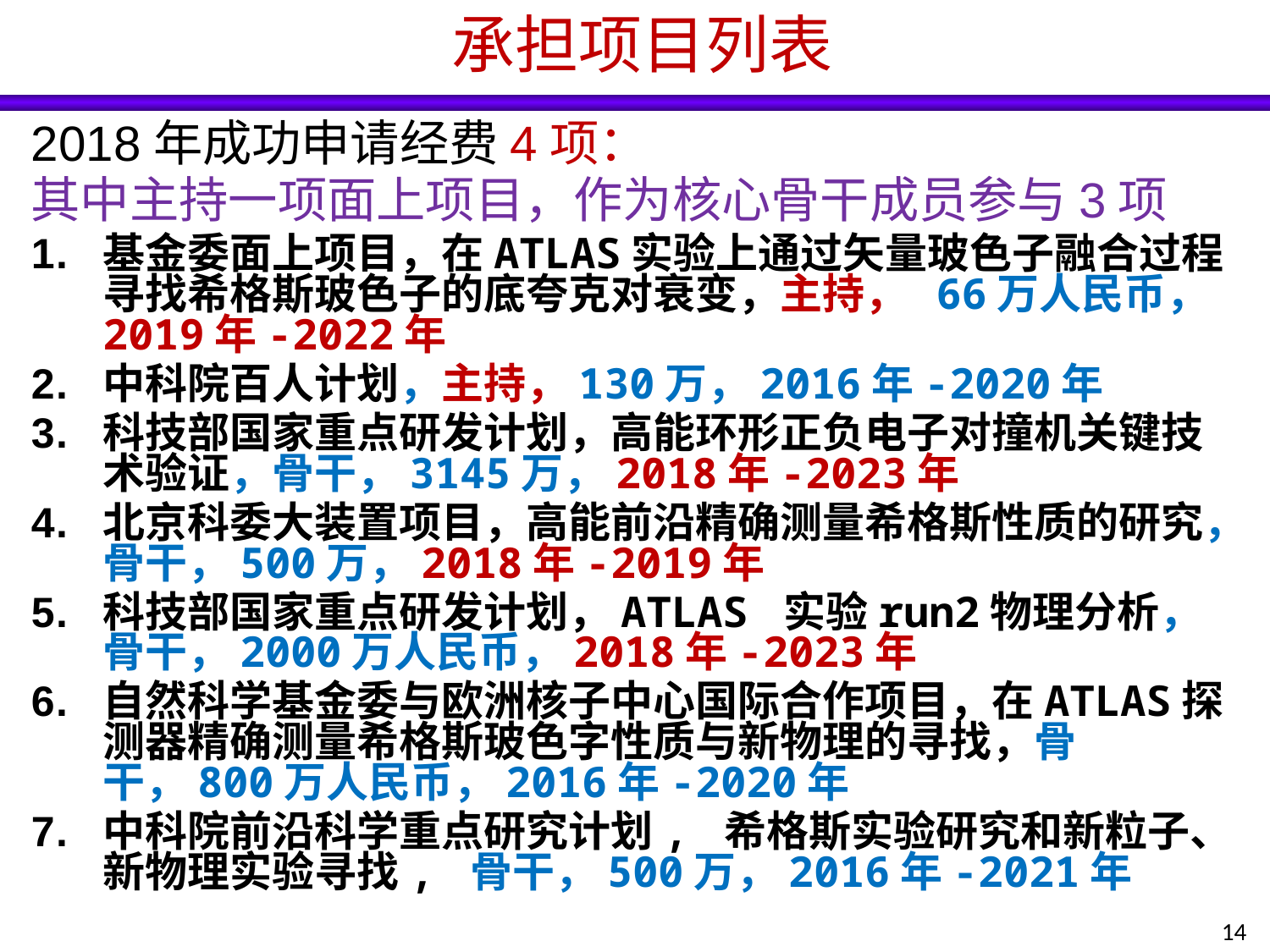

承担项目列表
2018年成功申请经费4项：
其中主持一项面上项目，作为核心骨干成员参与3项
基金委面上项目，在ATLAS实验上通过矢量玻色子融合过程寻找希格斯玻色子的底夸克对衰变，主持，  66万人民币，2019年-2022年
中科院百人计划，主持，130万，2016年-2020年
科技部国家重点研发计划，高能环形正负电子对撞机关键技术验证，骨干，3145万，2018年-2023年
北京科委大装置项目，高能前沿精确测量希格斯性质的研究，骨干，500万，2018年-2019年
科技部国家重点研发计划，ATLAS 实验run2物理分析，骨干，2000万人民币，2018年-2023年
自然科学基金委与欧洲核子中心国际合作项目，在ATLAS探测器精确测量希格斯玻色字性质与新物理的寻找，骨干，800万人民币，2016年-2020年
中科院前沿科学重点研究计划, 希格斯实验研究和新粒子、新物理实验寻找, 骨干，500万，2016年-2021年

14
14